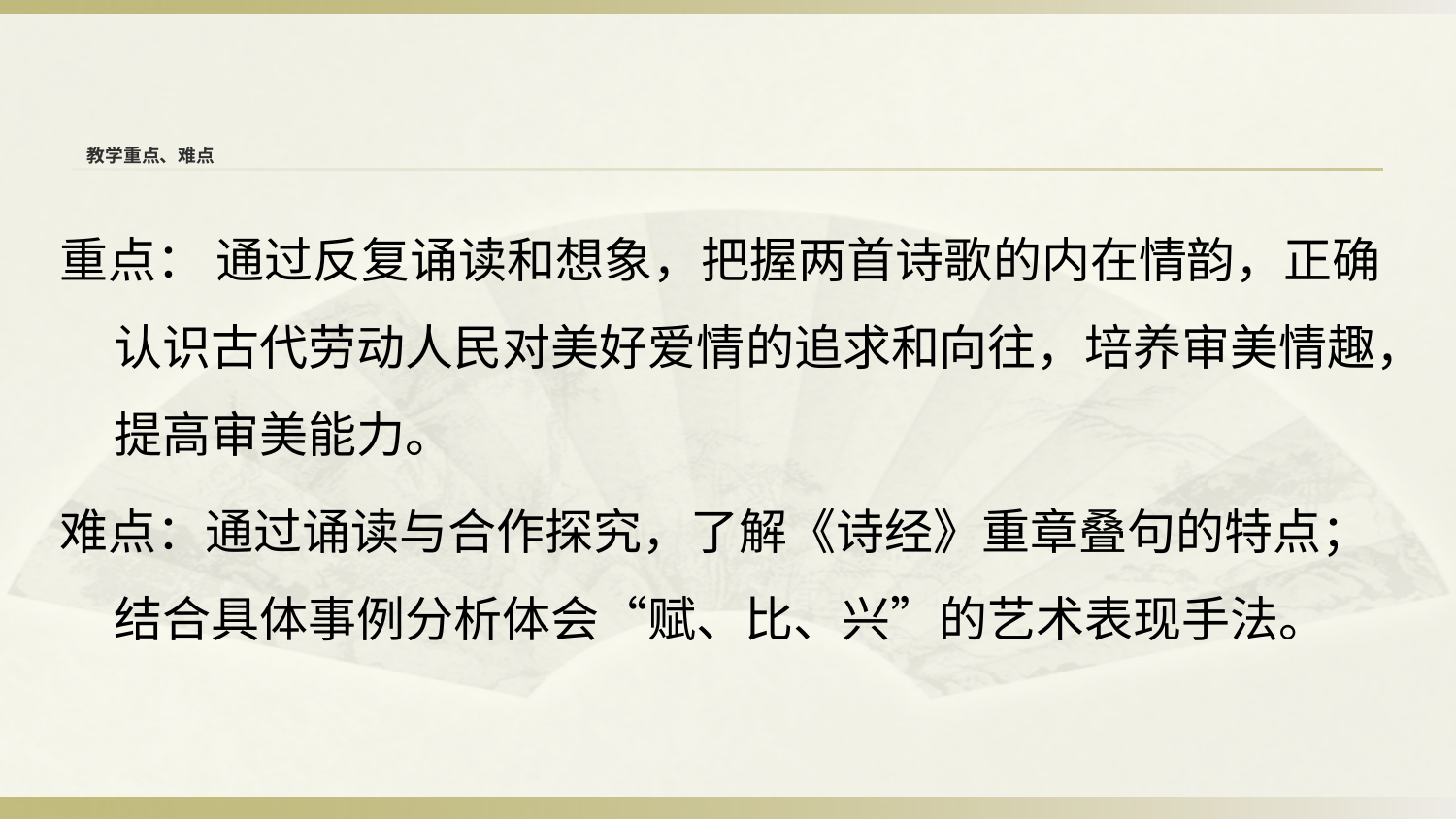

# 教学重点、难点
重点： 通过反复诵读和想象，把握两首诗歌的内在情韵，正确认识古代劳动人民对美好爱情的追求和向往，培养审美情趣，提高审美能力。
难点：通过诵读与合作探究，了解《诗经》重章叠句的特点；结合具体事例分析体会“赋、比、兴”的艺术表现手法。